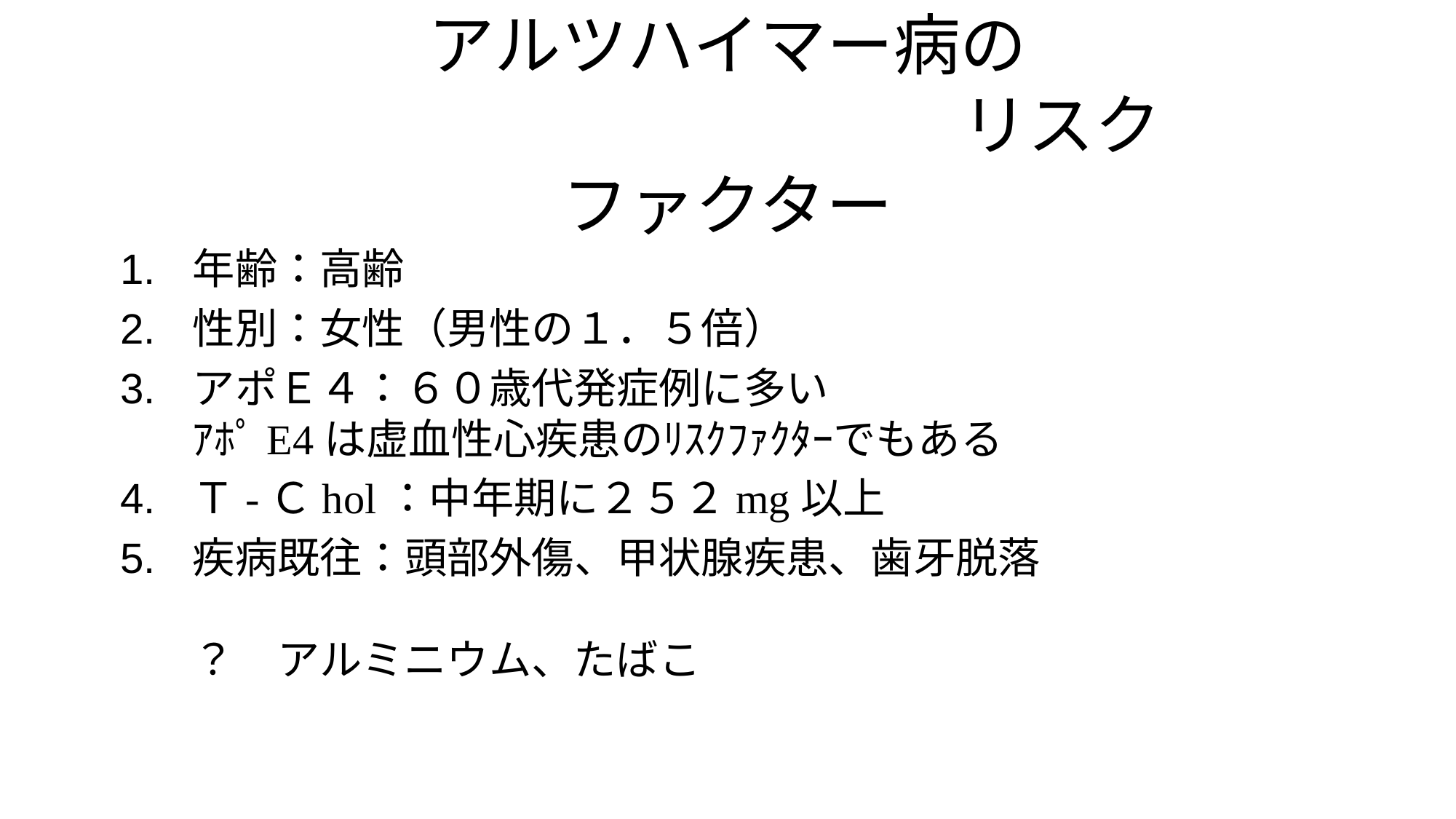

# アルツハイマー病の 　　　　　　　　　　リスクファクター
年齢：高齢
性別：女性（男性の１．５倍）
アポＥ４：６０歳代発症例に多い
ｱﾎﾟE4は虚血性心疾患のﾘｽｸﾌｧｸﾀｰでもある
Ｔ-Ｃhol：中年期に２５２mg以上
疾病既往：頭部外傷、甲状腺疾患、歯牙脱落
？　アルミニウム、たばこ